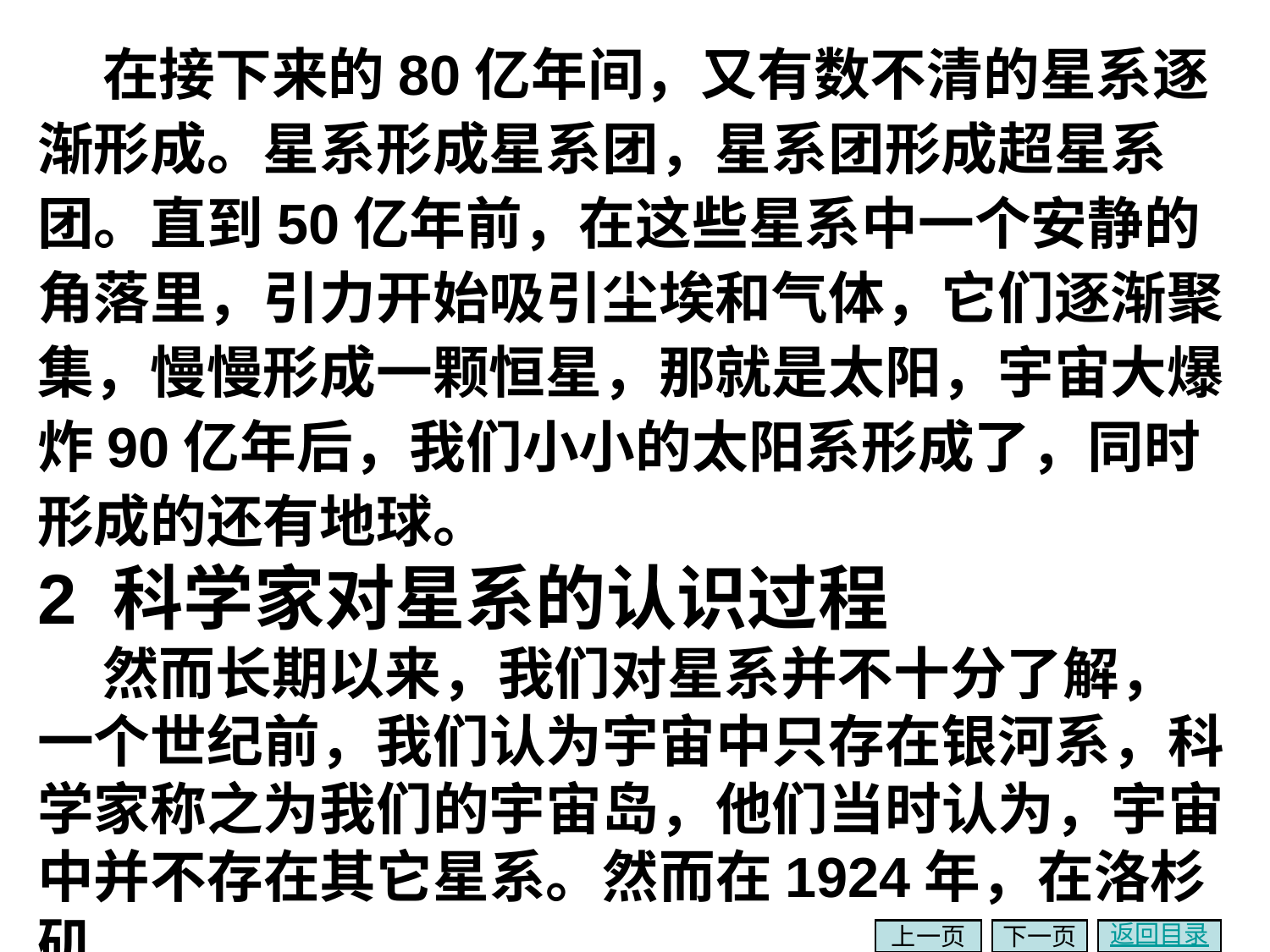

在接下来的80亿年间，又有数不清的星系逐渐形成。星系形成星系团，星系团形成超星系团。直到50亿年前，在这些星系中一个安静的角落里，引力开始吸引尘埃和气体，它们逐渐聚集，慢慢形成一颗恒星，那就是太阳，宇宙大爆炸90亿年后，我们小小的太阳系形成了，同时形成的还有地球。
2 科学家对星系的认识过程
    然而长期以来，我们对星系并不十分了解，一个世纪前，我们认为宇宙中只存在银河系，科学家称之为我们的宇宙岛，他们当时认为，宇宙中并不存在其它星系。然而在1924年，在洛杉矶
上一页
下一页
返回目录